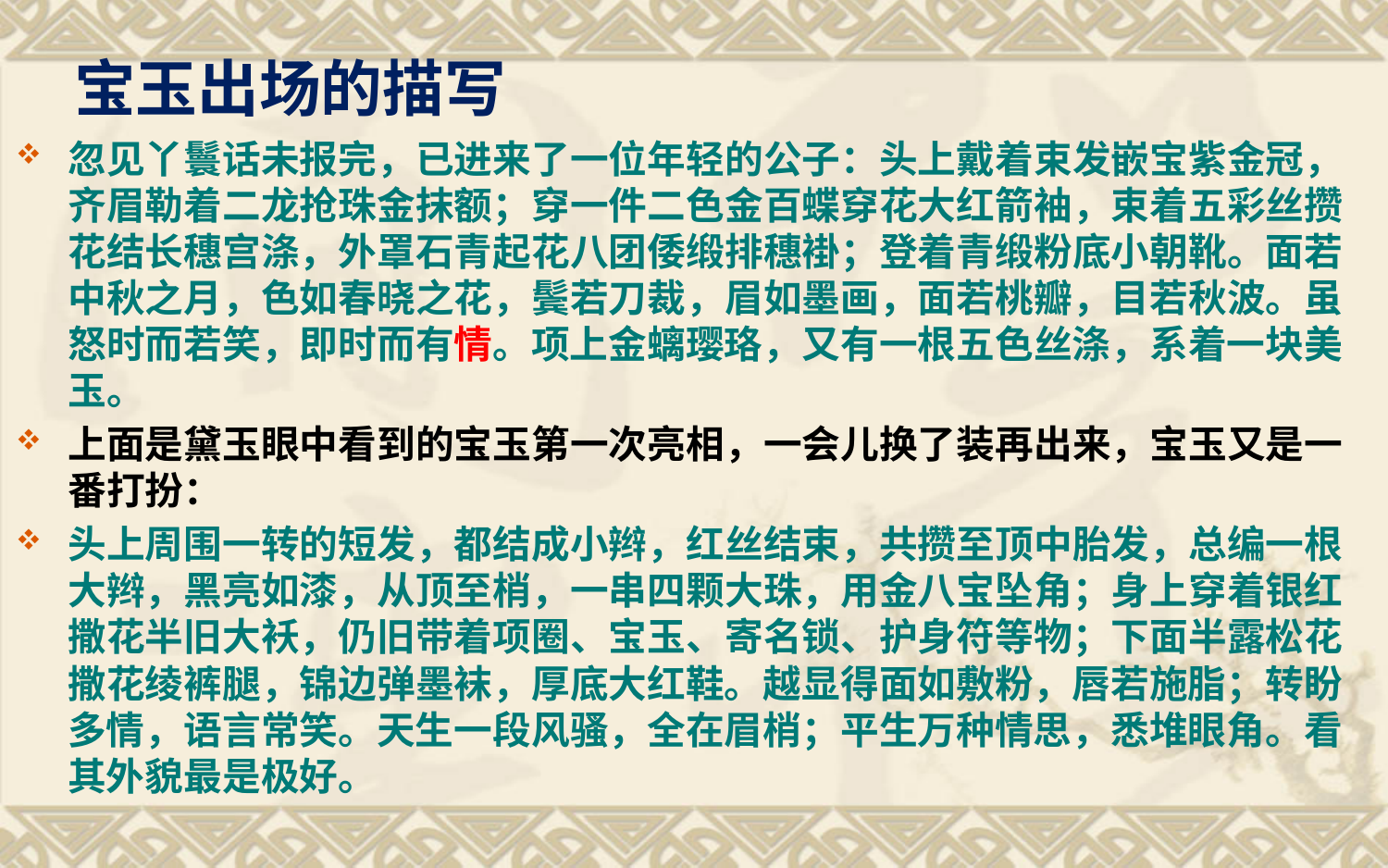

# 宝玉出场的描写
忽见丫鬟话未报完，已进来了一位年轻的公子：头上戴着束发嵌宝紫金冠，齐眉勒着二龙抢珠金抹额；穿一件二色金百蝶穿花大红箭袖，束着五彩丝攒花结长穗宫涤，外罩石青起花八团倭缎排穗褂；登着青缎粉底小朝靴。面若中秋之月，色如春晓之花，鬓若刀裁，眉如墨画，面若桃瓣，目若秋波。虽怒时而若笑，即时而有情。项上金螭璎珞，又有一根五色丝涤，系着一块美玉。
上面是黛玉眼中看到的宝玉第一次亮相，一会儿换了装再出来，宝玉又是一番打扮：
头上周围一转的短发，都结成小辫，红丝结束，共攒至顶中胎发，总编一根大辫，黑亮如漆，从顶至梢，一串四颗大珠，用金八宝坠角；身上穿着银红撒花半旧大袄，仍旧带着项圈、宝玉、寄名锁、护身符等物；下面半露松花撒花绫裤腿，锦边弹墨袜，厚底大红鞋。越显得面如敷粉，唇若施脂；转盼多情，语言常笑。天生一段风骚，全在眉梢；平生万种情思，悉堆眼角。看其外貌最是极好。